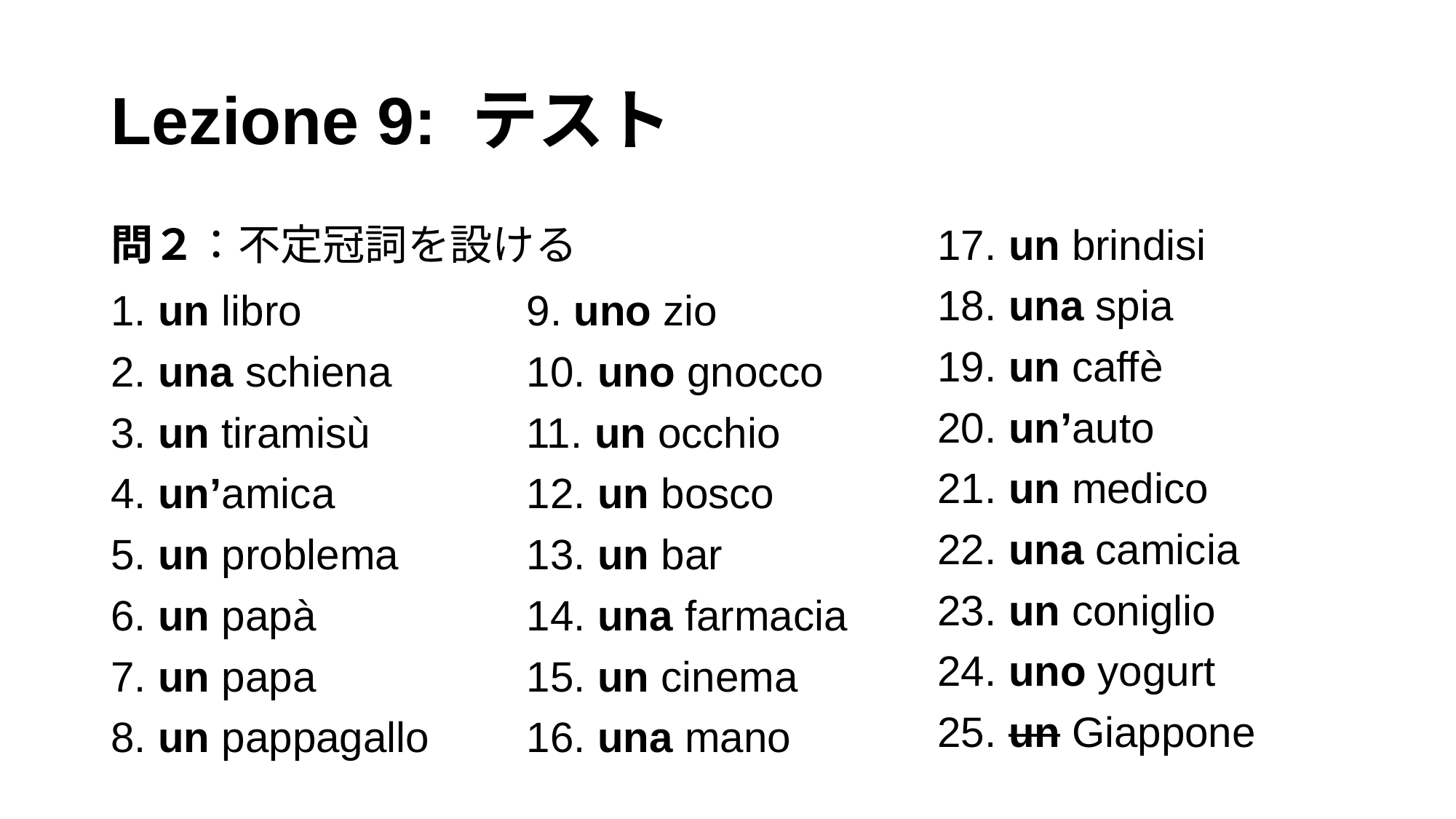

# Lezione 9: テスト
17. un brindisi
18. una spia
19. un caffè
20. un’auto
21. un medico
22. una camicia
23. un coniglio
24. uno yogurt
25. un Giappone
問２：不定冠詞を設ける

1. un libro
2. una schiena
3. un tiramisù
4. un’amica
5. un problema
6. un papà
7. un papa
8. un pappagallo

9. uno zio
10. uno gnocco
11. un occhio
12. un bosco
13. un bar
14. una farmacia
15. un cinema
16. una mano